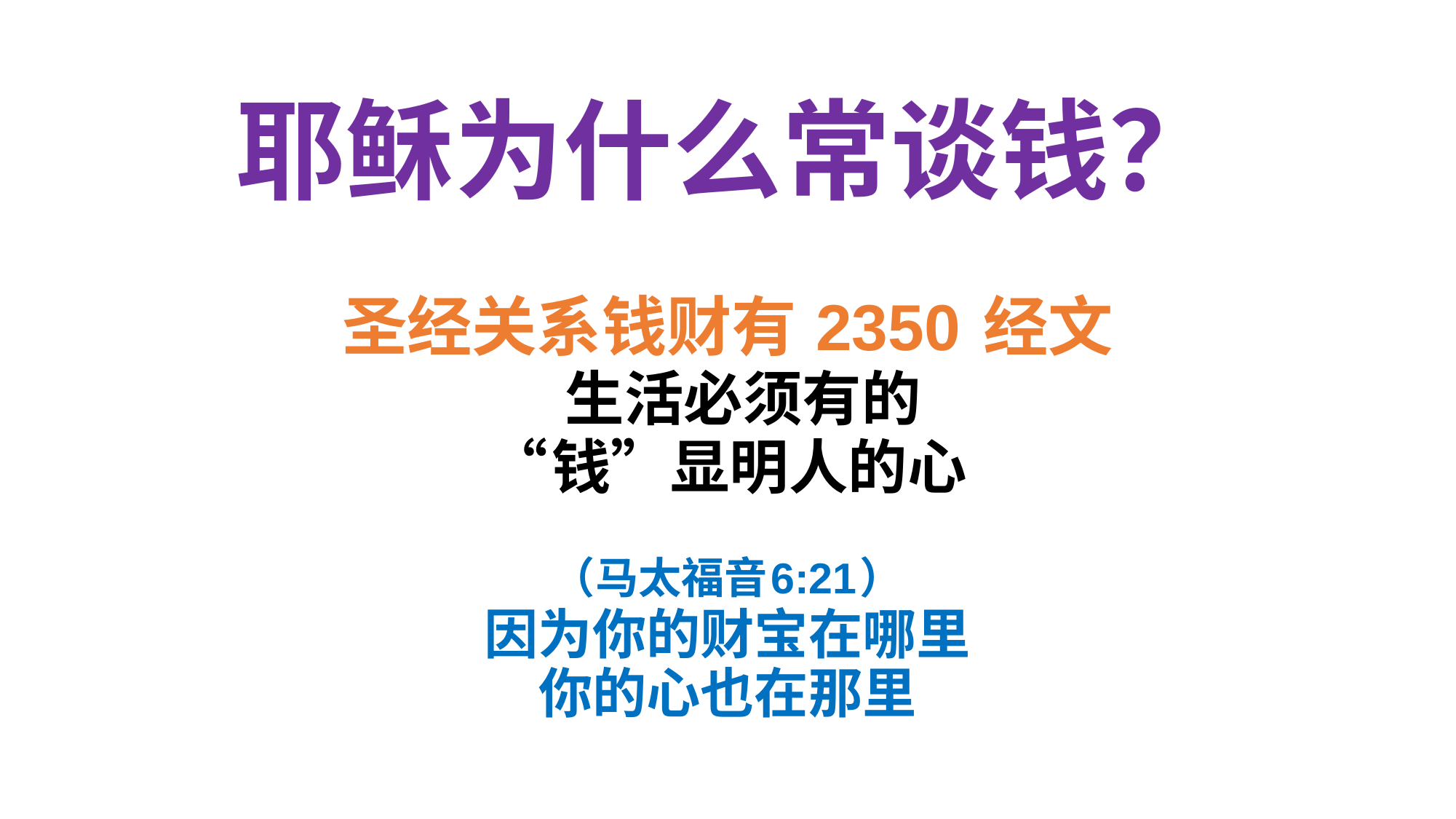

# 耶稣为什么常谈钱？

圣经关系钱财有 2350 经文
  生活必须有的
“钱”显明人的心

（马太福音6:21）
因为你的财宝在哪里
你的心也在那里